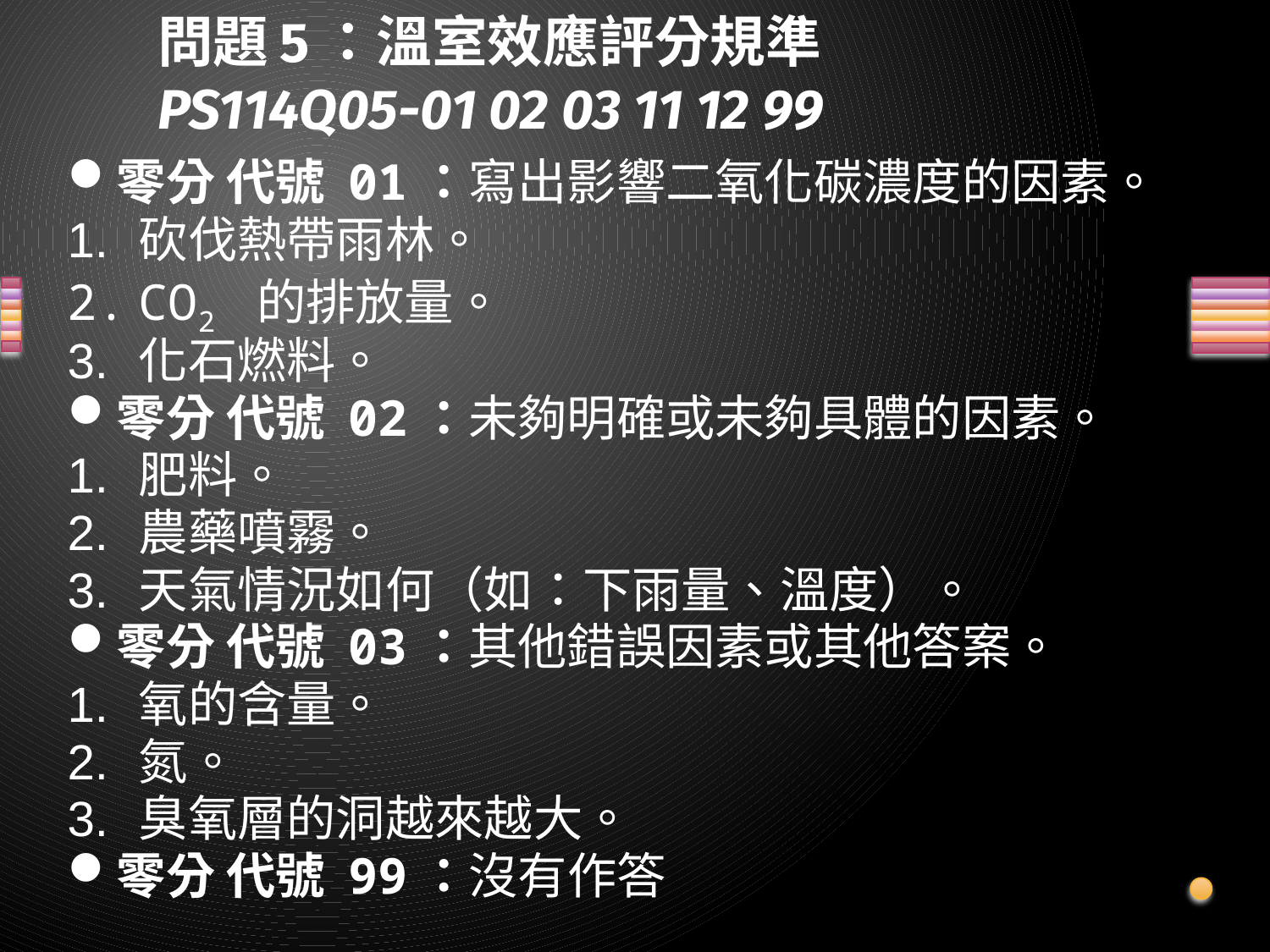

# 問題5：溫室效應評分規準 PS114Q05-01 02 03 11 12 99
零分 代號 01：寫出影響二氧化碳濃度的因素。
砍伐熱帶雨林。
CO2 的排放量。
化石燃料。
零分 代號 02：未夠明確或未夠具體的因素。
肥料。
農藥噴霧。
天氣情況如何（如：下雨量、溫度）。
零分 代號 03：其他錯誤因素或其他答案。
氧的含量。
氮。
臭氧層的洞越來越大。
零分 代號 99：沒有作答